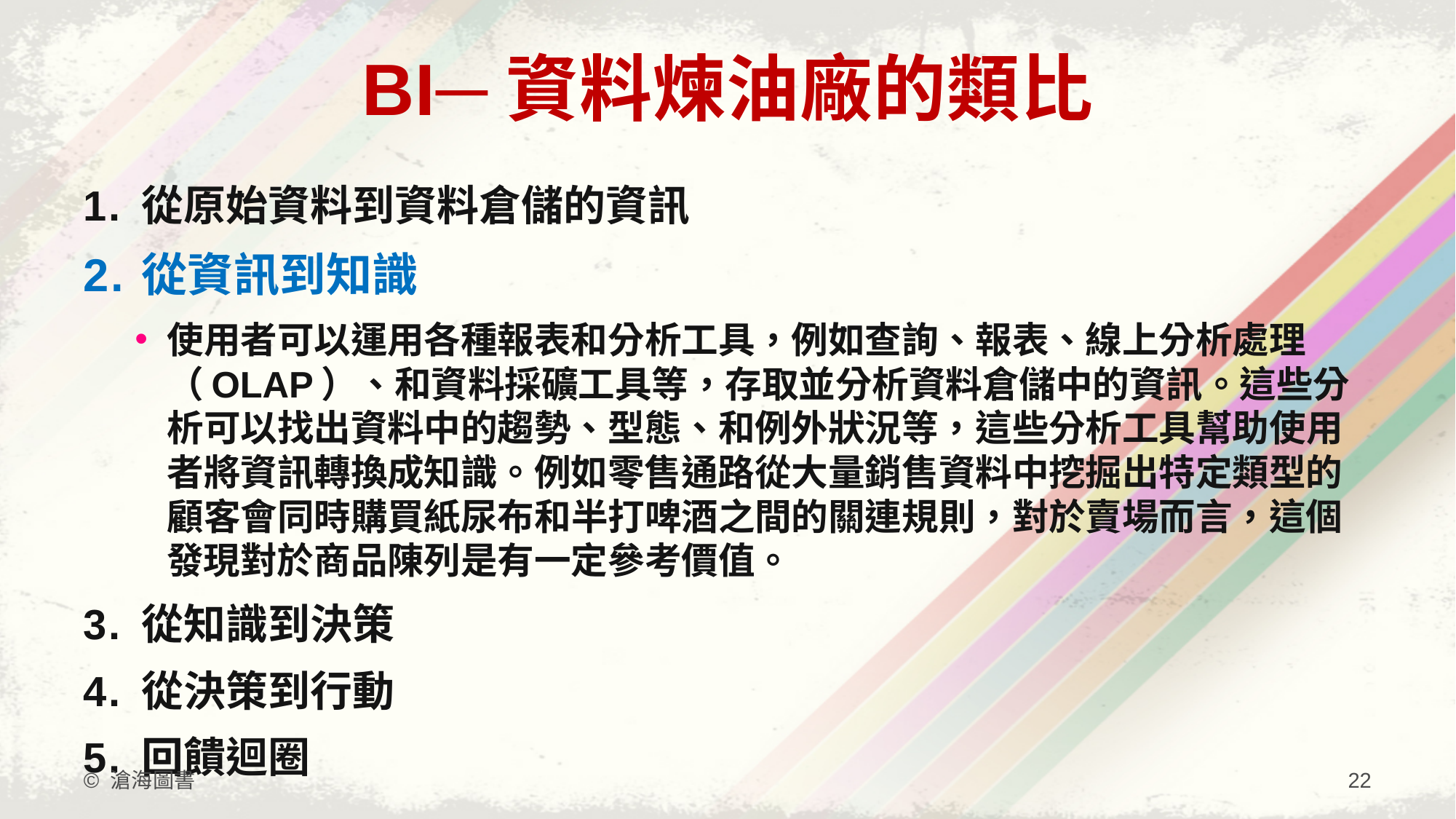

# BI─資料煉油廠的類比
從原始資料到資料倉儲的資訊
從資訊到知識
使用者可以運用各種報表和分析工具，例如查詢、報表、線上分析處理（OLAP）、和資料採礦工具等，存取並分析資料倉儲中的資訊。這些分析可以找出資料中的趨勢、型態、和例外狀況等，這些分析工具幫助使用者將資訊轉換成知識。例如零售通路從大量銷售資料中挖掘出特定類型的顧客會同時購買紙尿布和半打啤酒之間的關連規則，對於賣場而言，這個發現對於商品陳列是有一定參考價值。
從知識到決策
從決策到行動
回饋迴圈
© 滄海圖書
22